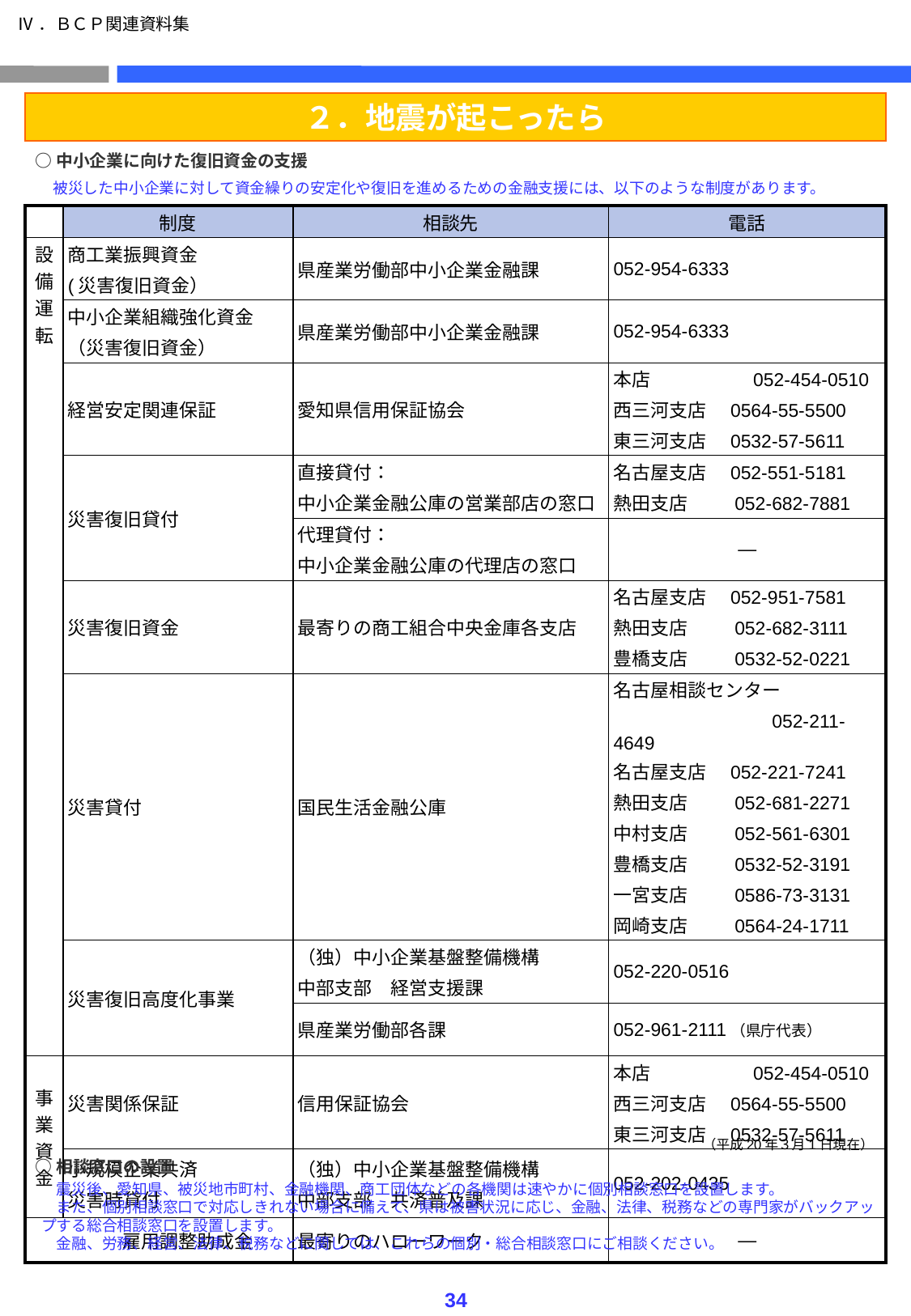

Ⅳ．ＢＣＰ関連資料集
２．地震が起こったら
○中小企業に向けた復旧資金の支援
被災した中小企業に対して資金繰りの安定化や復旧を進めるための金融支援には、以下のような制度があります。
|  | 制度 | 相談先 | 電話 |
| --- | --- | --- | --- |
| 設備運転 | 商工業振興資金 (災害復旧資金） | 県産業労働部中小企業金融課 | 052-954-6333 |
|  | 中小企業組織強化資金 （災害復旧資金） | 県産業労働部中小企業金融課 | 052-954-6333 |
|  | 経営安定関連保証 | 愛知県信用保証協会 | 本店　　　　　 052-454-0510 西三河支店　0564-55-5500 東三河支店　0532-57-5611 |
|  | 災害復旧貸付 | 直接貸付： 中小企業金融公庫の営業部店の窓口 | 名古屋支店　052-551-5181 熱田支店　　 052-682-7881 |
|  |  | 代理貸付： 中小企業金融公庫の代理店の窓口 | ― |
|  | 災害復旧資金 | 最寄りの商工組合中央金庫各支店 | 名古屋支店　052-951-7581 熱田支店　　 052-682-3111 豊橋支店　 　0532-52-0221 |
|  | 災害貸付 | 国民生活金融公庫 | 名古屋相談センター 　　　　　　　　 052-211-4649 名古屋支店　052-221-7241 熱田支店　　 052-681-2271 中村支店　　 052-561-6301 豊橋支店　　 0532-52-3191 一宮支店　　 0586-73-3131 岡崎支店　　 0564-24-1711 |
|  | 災害復旧高度化事業 | （独）中小企業基盤整備機構　 中部支部　経営支援課 | 052-220-0516 |
|  |  | 県産業労働部各課 | 052-961-2111（県庁代表） |
| 事業資金 | 災害関係保証 | 信用保証協会 | 本店　　　　　 052-454-0510 西三河支店　0564-55-5500 東三河支店　0532-57-5611 |
|  | 小規模企業共済 災害時貸付 | （独）中小企業基盤整備機構　 中部支部　共済普及課 | 052-202-0435 |
| 雇用調整助成金 |  | 最寄りのハローワーク | ― |
（平成20年３月1日現在）
○相談窓口の設置
　震災後、愛知県、被災地市町村、金融機関、商工団体などの各機関は速やかに個別相談窓口を設置します。
　また、個別相談窓口で対応しきれない場合に備えて、県は被害状況に応じ、金融、法律、税務などの専門家がバックアップする総合相談窓口を設置します。
　金融、労務、経営、法律、税務などに関しては、これらの個別・総合相談窓口にご相談ください。
34